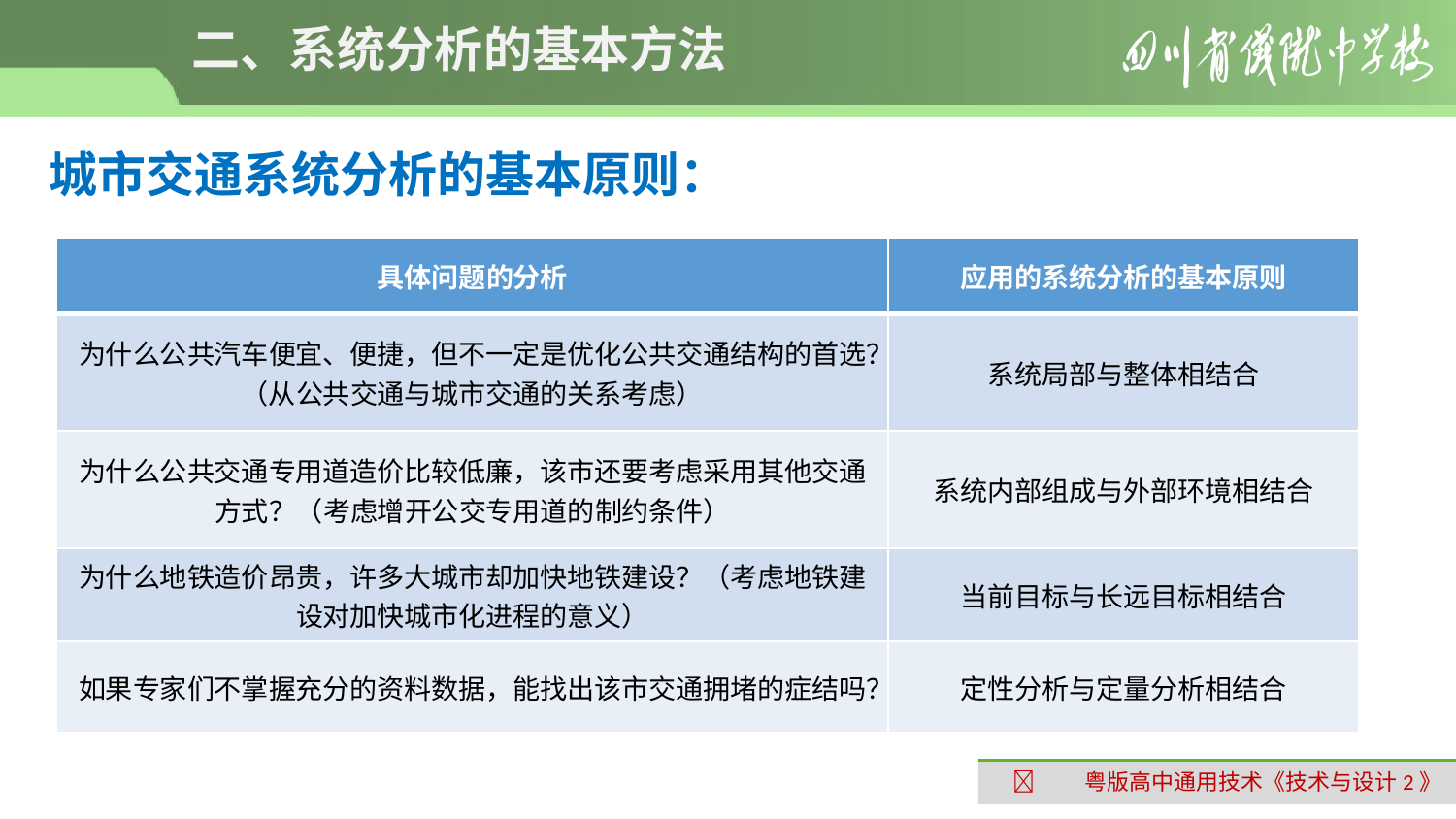

# 二、系统分析的基本方法
城市交通系统分析的基本原则：
| 具体问题的分析 | 应用的系统分析的基本原则 |
| --- | --- |
| 为什么公共汽车便宜、便捷，但不一定是优化公共交通结构的首选？（从公共交通与城市交通的关系考虑） | 系统局部与整体相结合 |
| 为什么公共交通专用道造价比较低廉，该市还要考虑采用其他交通方式？（考虑增开公交专用道的制约条件） | 系统内部组成与外部环境相结合 |
| 为什么地铁造价昂贵，许多大城市却加快地铁建设？（考虑地铁建设对加快城市化进程的意义） | 当前目标与长远目标相结合 |
| 如果专家们不掌握充分的资料数据，能找出该市交通拥堵的症结吗？ | 定性分析与定量分析相结合 |